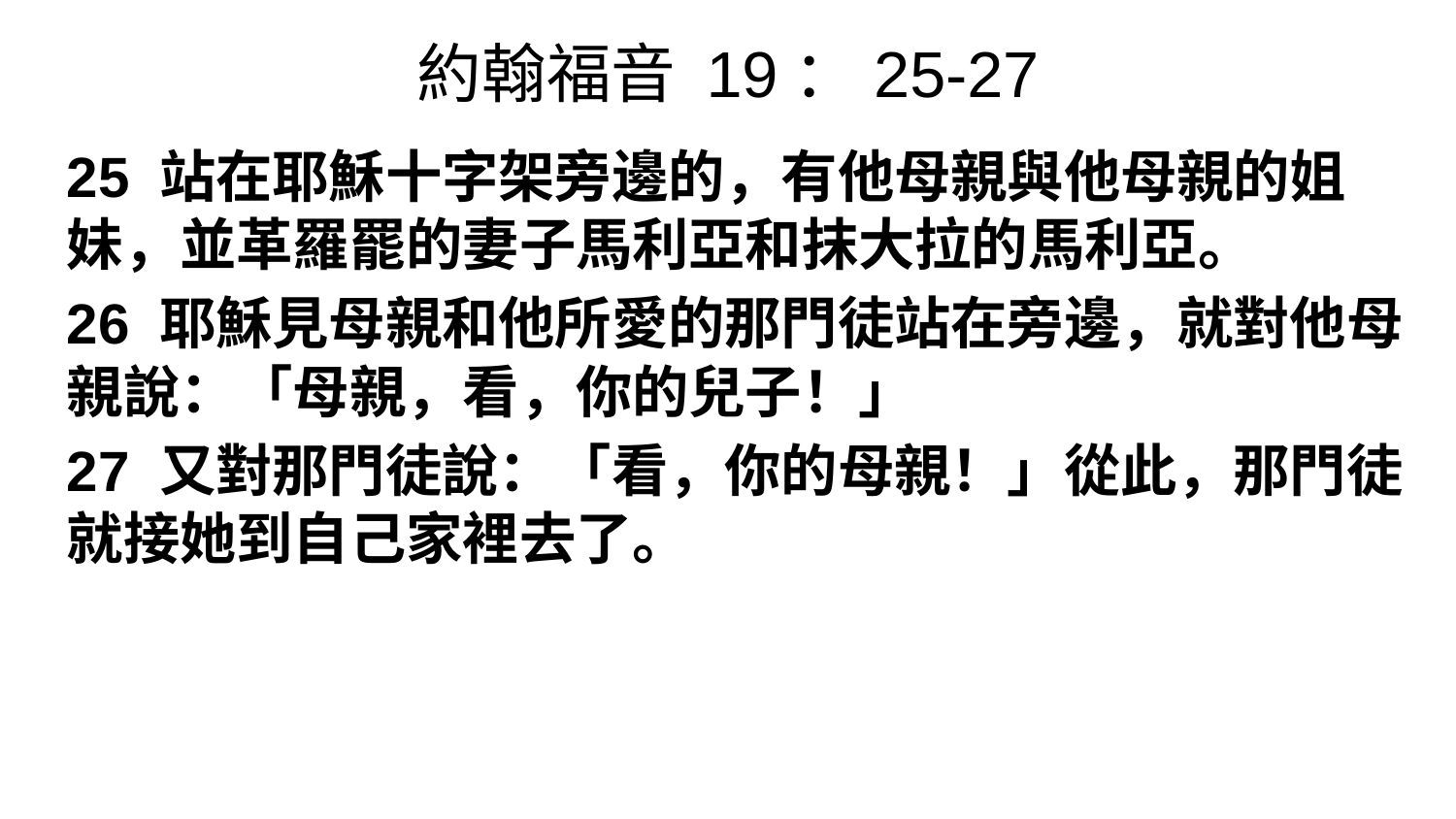

# 約翰福音 19：25-27
25 站在耶穌十字架旁邊的，有他母親與他母親的姐妹，並革羅罷的妻子馬利亞和抹大拉的馬利亞。
26 耶穌見母親和他所愛的那門徒站在旁邊，就對他母親說：「母親，看，你的兒子！」
27 又對那門徒說：「看，你的母親！」從此，那門徒就接她到自己家裡去了。